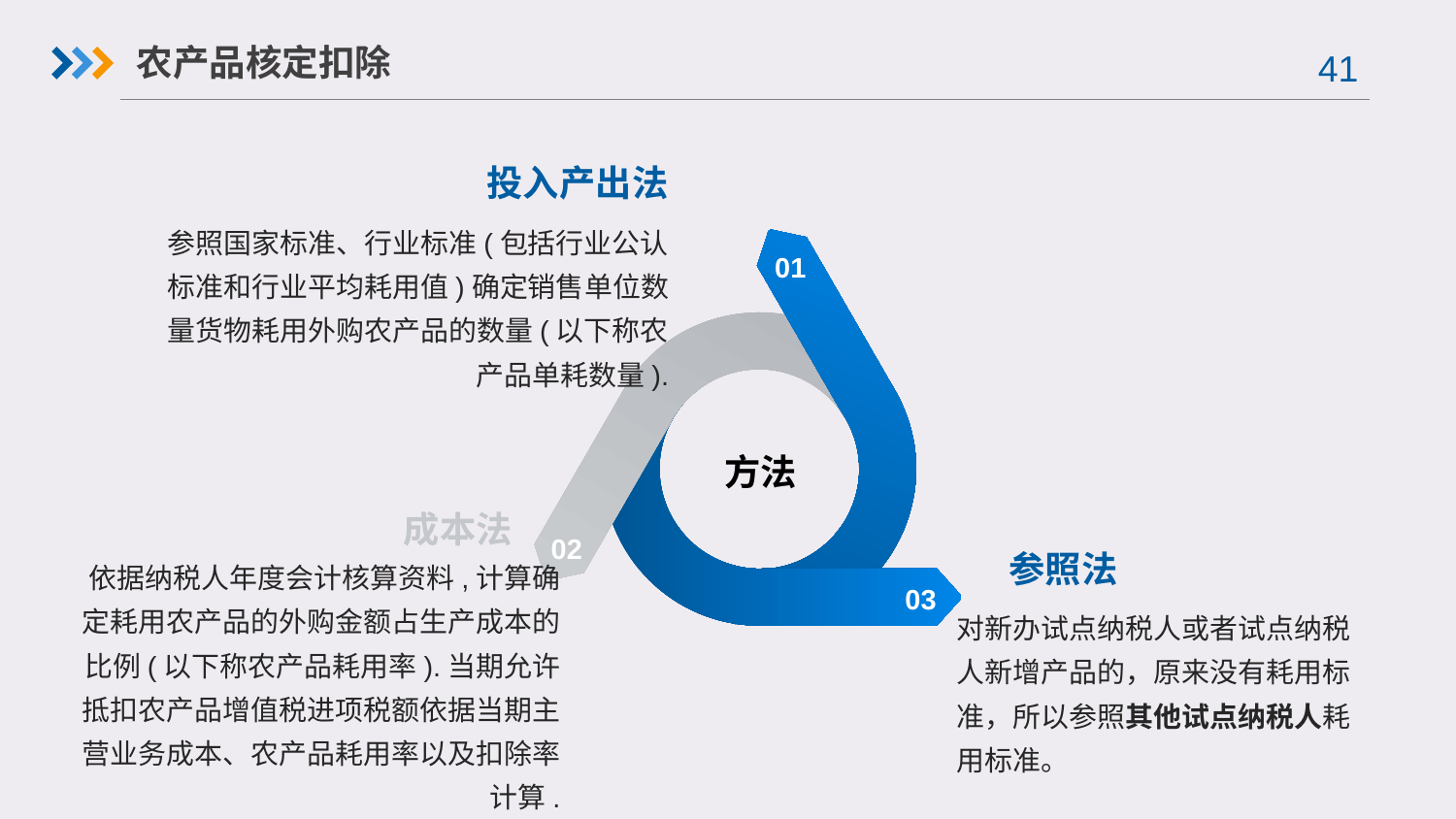

农产品核定扣除
投入产出法
参照国家标准、行业标准(包括行业公认标准和行业平均耗用值)确定销售单位数量货物耗用外购农产品的数量(以下称农产品单耗数量).
01

方法
成本法
参照法
02
依据纳税人年度会计核算资料,计算确定耗用农产品的外购金额占生产成本的比例(以下称农产品耗用率).当期允许抵扣农产品增值税进项税额依据当期主营业务成本、农产品耗用率以及扣除率计算.
03
对新办试点纳税人或者试点纳税人新增产品的，原来没有耗用标准，所以参照其他试点纳税人耗用标准。